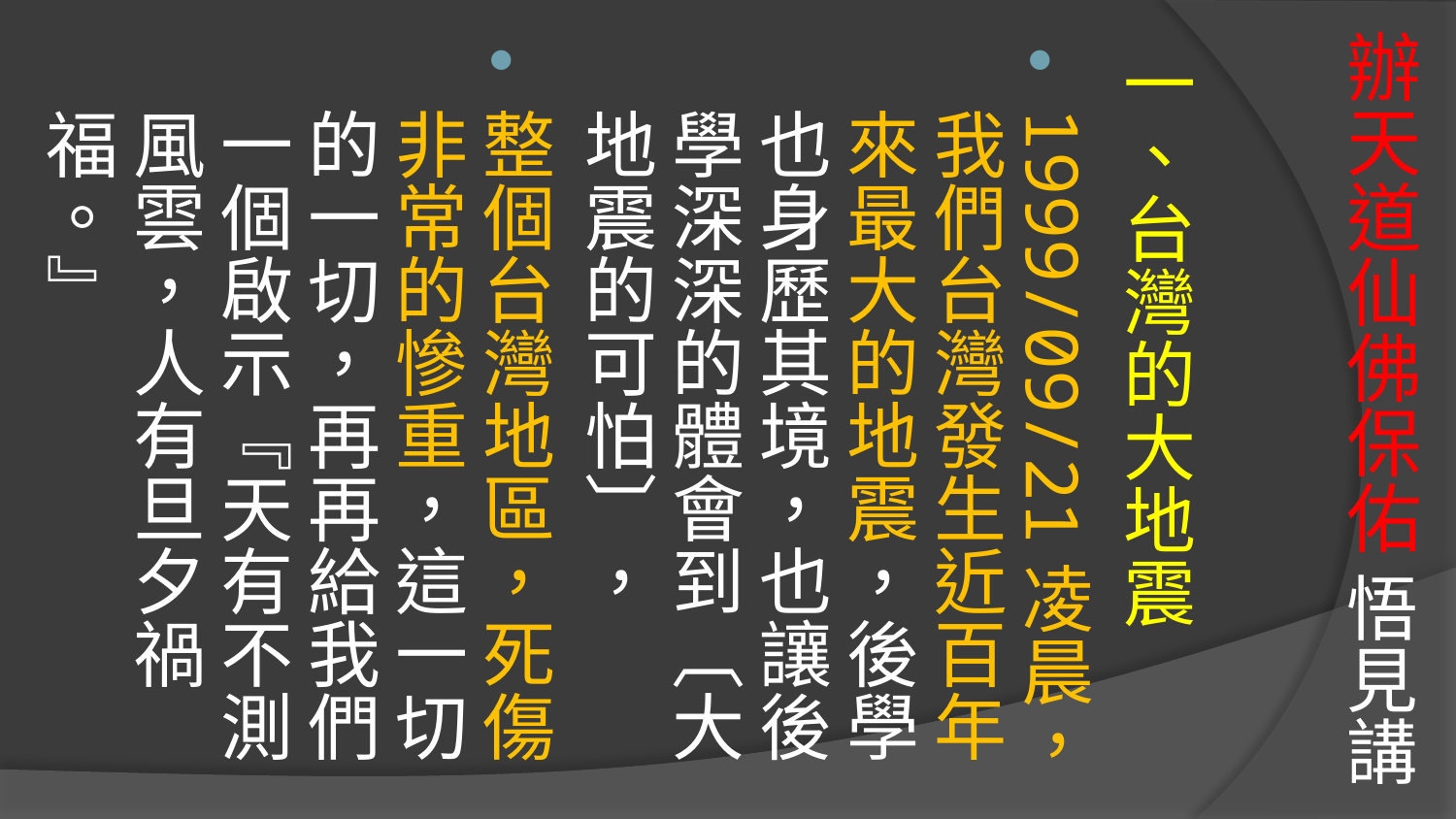

# 辦天道仙佛保佑 悟見講
一、台灣的大地震
1999/09/21凌晨，我們台灣發生近百年來最大的地震，後學也身歷其境，也讓後學深深的體會到〔大地震的可怕〕，
整個台灣地區，死傷非常的慘重，這一切的一切，再再給我們一個啟示『天有不測風雲，人有旦夕禍福。』